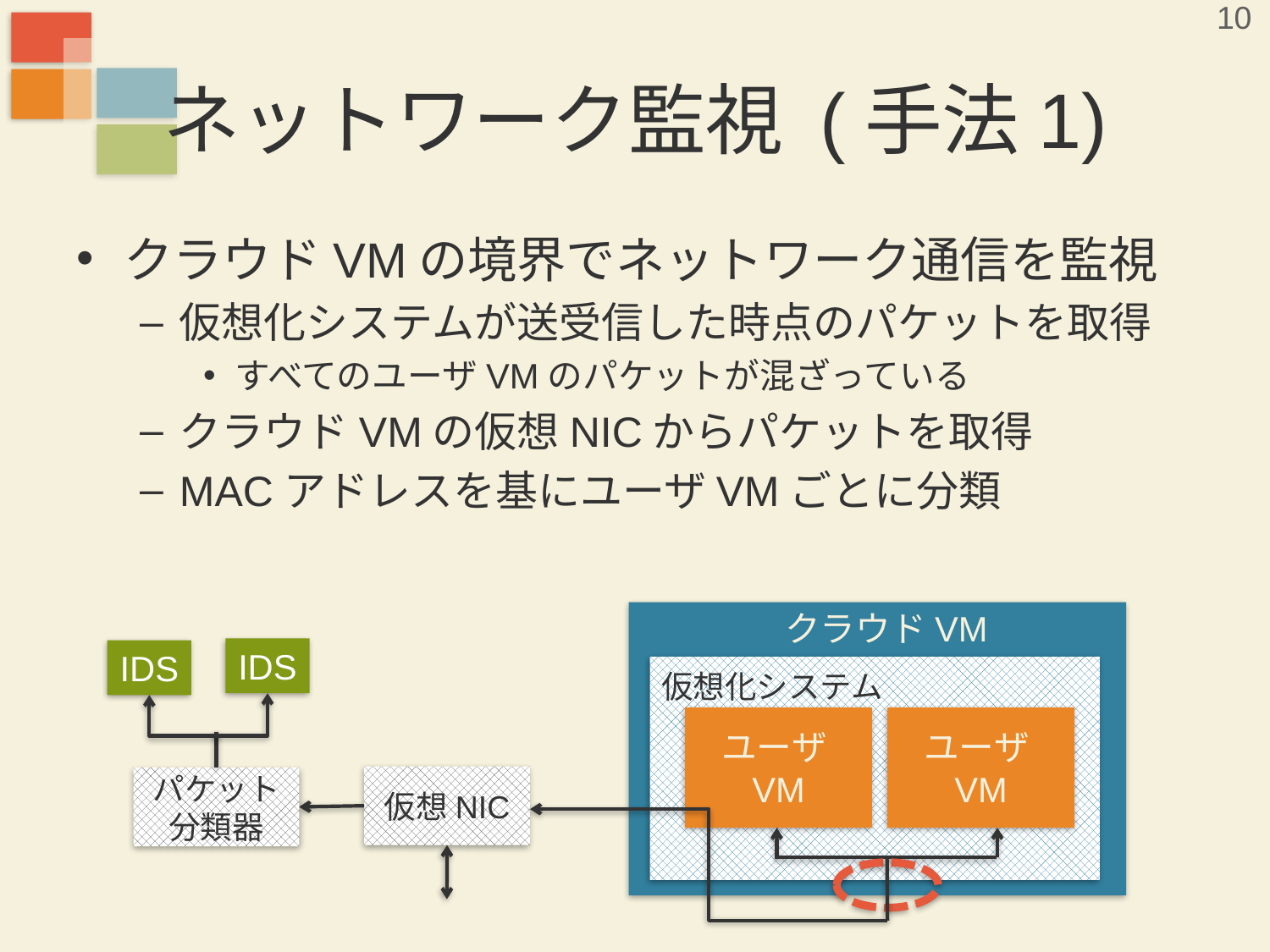

10
# ネットワーク監視 (手法1)
クラウドVMの境界でネットワーク通信を監視
仮想化システムが送受信した時点のパケットを取得
すべてのユーザVMのパケットが混ざっている
クラウドVMの仮想NICからパケットを取得
MACアドレスを基にユーザVMごとに分類
クラウドVM

IDS
IDS

仮想化システム
ユーザVM
ユーザVM
仮想NIC
パケット分類器